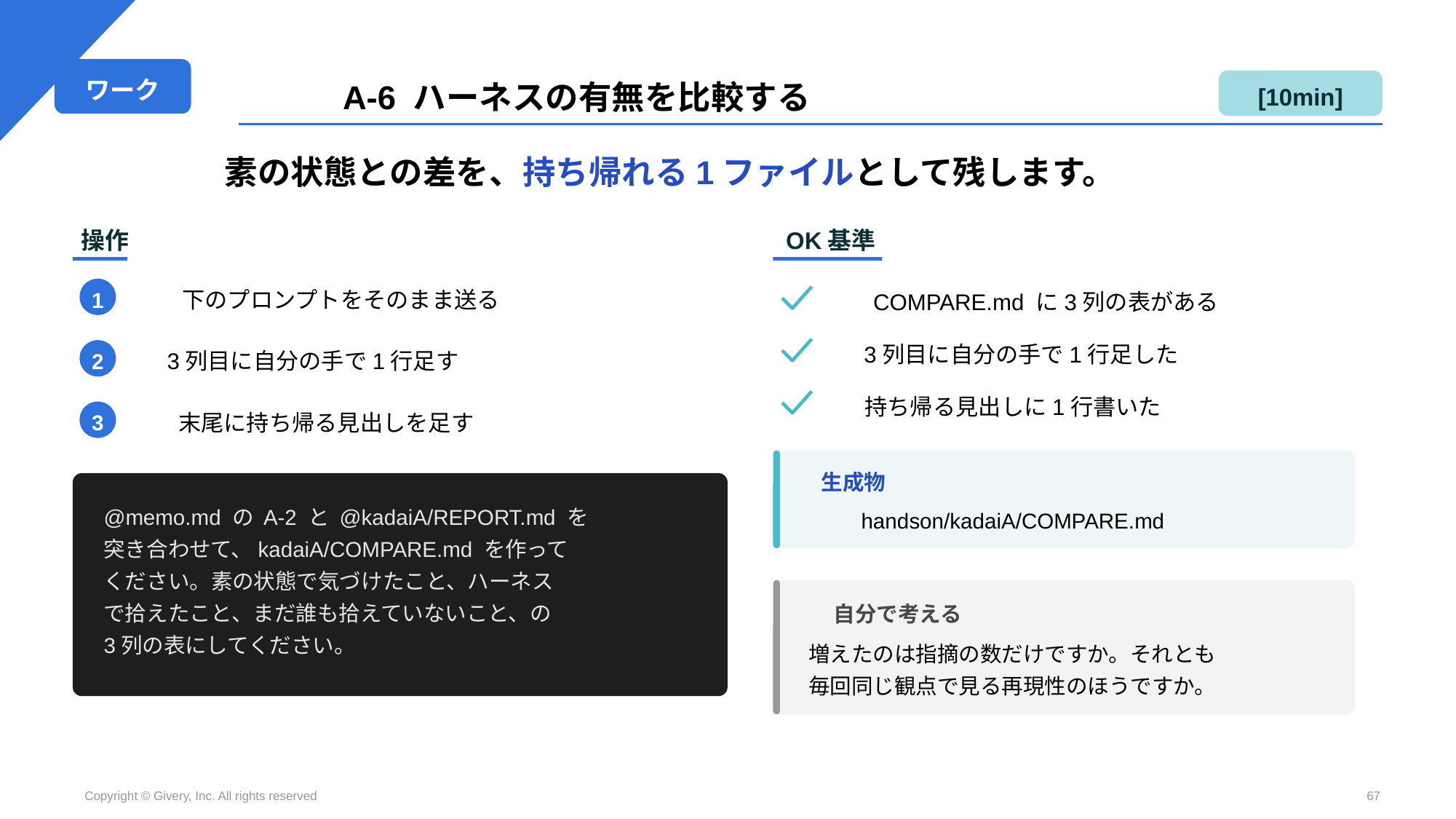

ワーク
A-6 ハーネスの有無を比較する
[10min]

素の状態との差を、持ち帰れる1ファイルとして残します。
操作
OK基準

下のプロンプトをそのまま送る
1

COMPARE.md に3列の表がある

3列目に自分の手で1行足した
3列目に自分の手で1行足す
2

持ち帰る見出しに1行書いた

末尾に持ち帰る見出しを足す
3

生成物

@memo.md の A-2 と @kadaiA/REPORT.md を
突き合わせて、kadaiA/COMPARE.md を作って
ください。素の状態で気づけたこと、ハーネス
で拾えたこと、まだ誰も拾えていないこと、の
3列の表にしてください。
handson/kadaiA/COMPARE.md

自分で考える
増えたのは指摘の数だけですか。それとも
毎回同じ観点で見る再現性のほうですか。
Copyright © Givery, Inc. All rights reserved
67